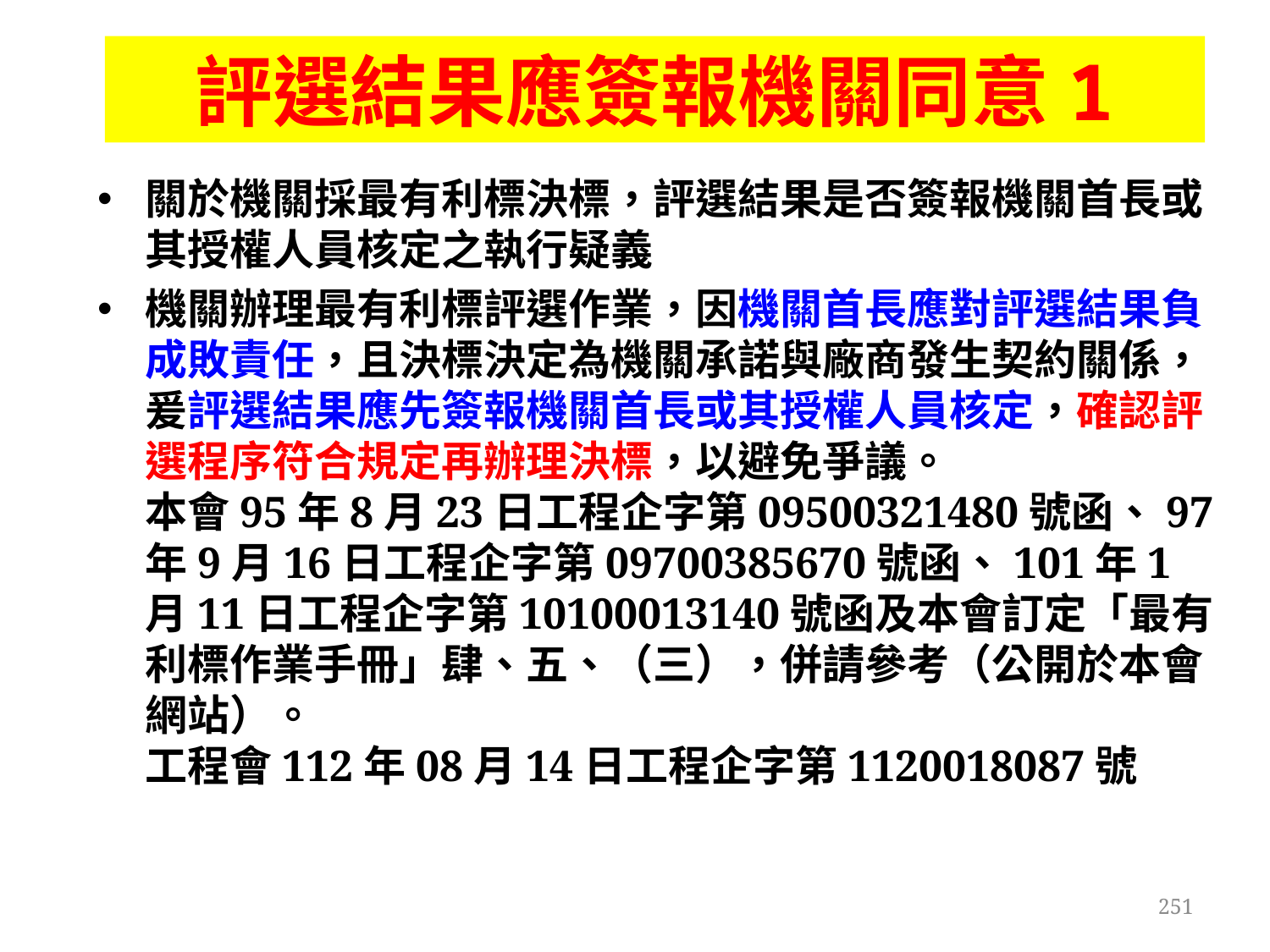

# 評選結果應簽報機關同意1
關於機關採最有利標決標，評選結果是否簽報機關首長或其授權人員核定之執行疑義
機關辦理最有利標評選作業，因機關首長應對評選結果負成敗責任，且決標決定為機關承諾與廠商發生契約關係，爰評選結果應先簽報機關首長或其授權人員核定，確認評選程序符合規定再辦理決標，以避免爭議。
本會95年8月23日工程企字第09500321480號函、97年9月16日工程企字第09700385670號函、101年1月11日工程企字第10100013140號函及本會訂定「最有利標作業手冊」肆、五、（三），併請參考（公開於本會網站）。
工程會112年08月14日工程企字第1120018087號

251